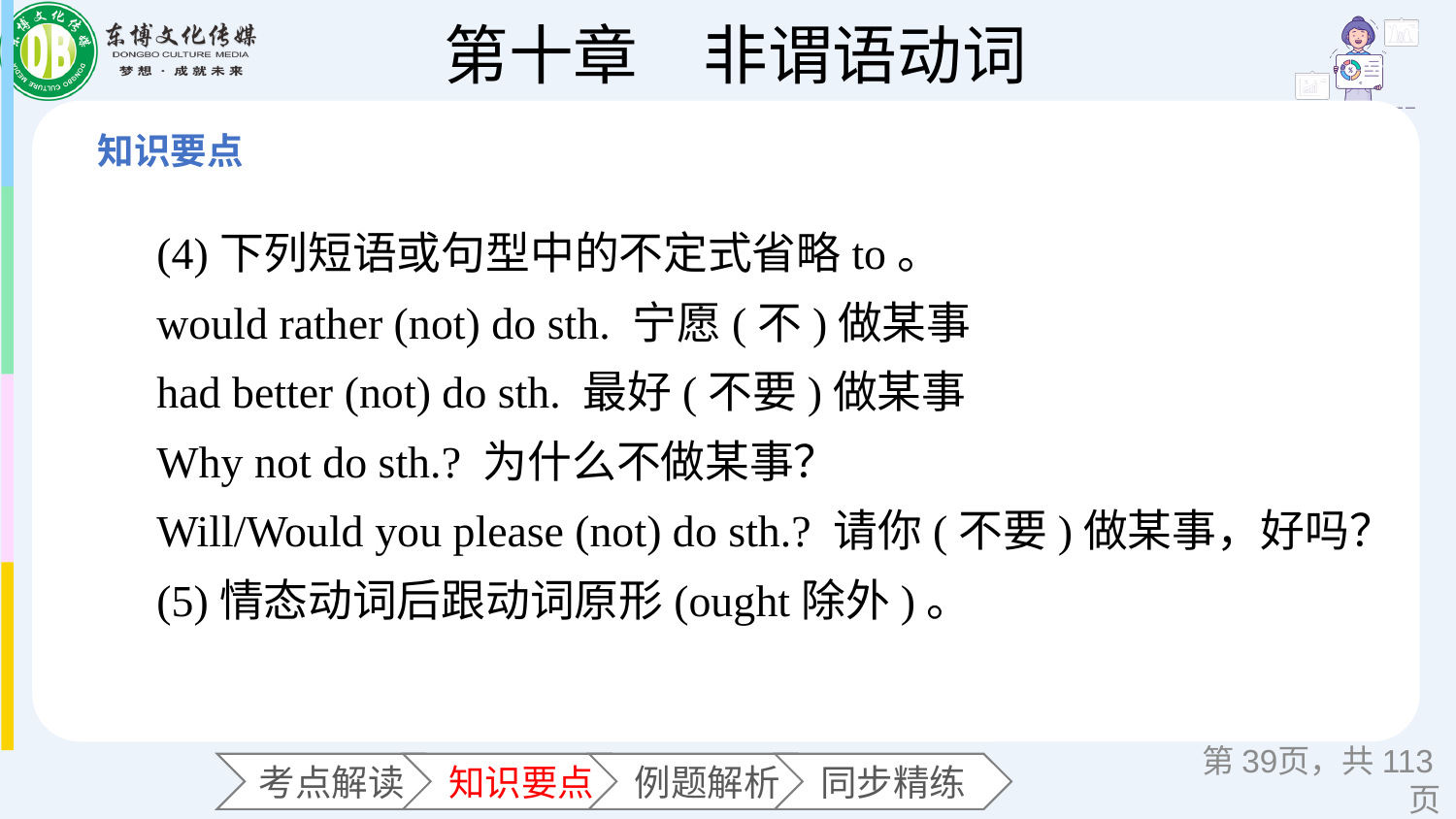

(4)下列短语或句型中的不定式省略to。
would rather (not) do sth. 宁愿(不)做某事
had better (not) do sth. 最好(不要)做某事
Why not do sth.? 为什么不做某事？
Will/Would you please (not) do sth.? 请你(不要)做某事，好吗？
(5)情态动词后跟动词原形(ought除外)。
第39页，共113页